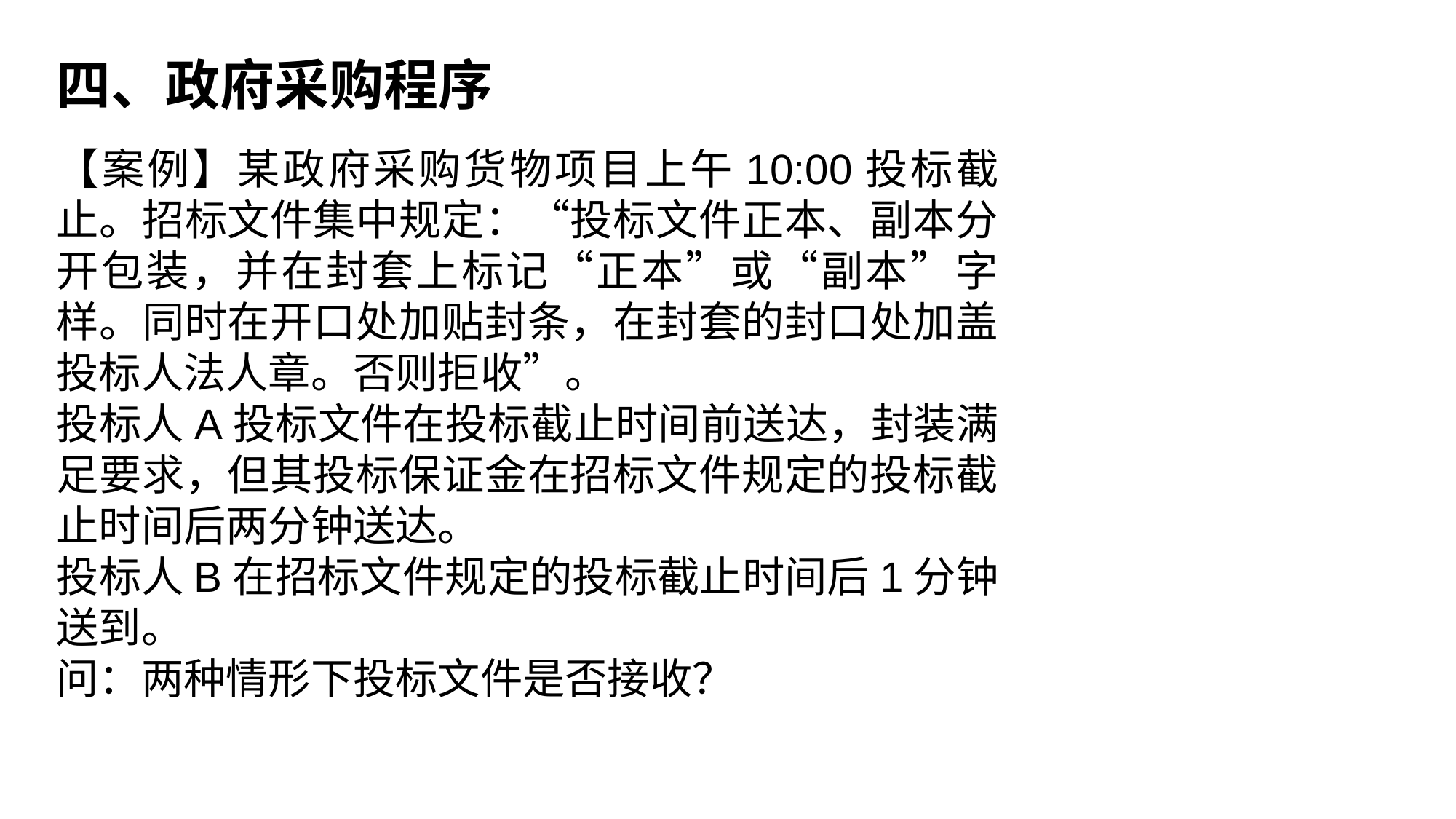

四、政府采购程序
【案例】某政府采购货物项目上午10:00投标截止。招标文件集中规定：“投标文件正本、副本分开包装，并在封套上标记“正本”或“副本”字样。同时在开口处加贴封条，在封套的封口处加盖投标人法人章。否则拒收”。
投标人A投标文件在投标截止时间前送达，封装满足要求，但其投标保证金在招标文件规定的投标截止时间后两分钟送达。
投标人B在招标文件规定的投标截止时间后1分钟送到。
问：两种情形下投标文件是否接收？